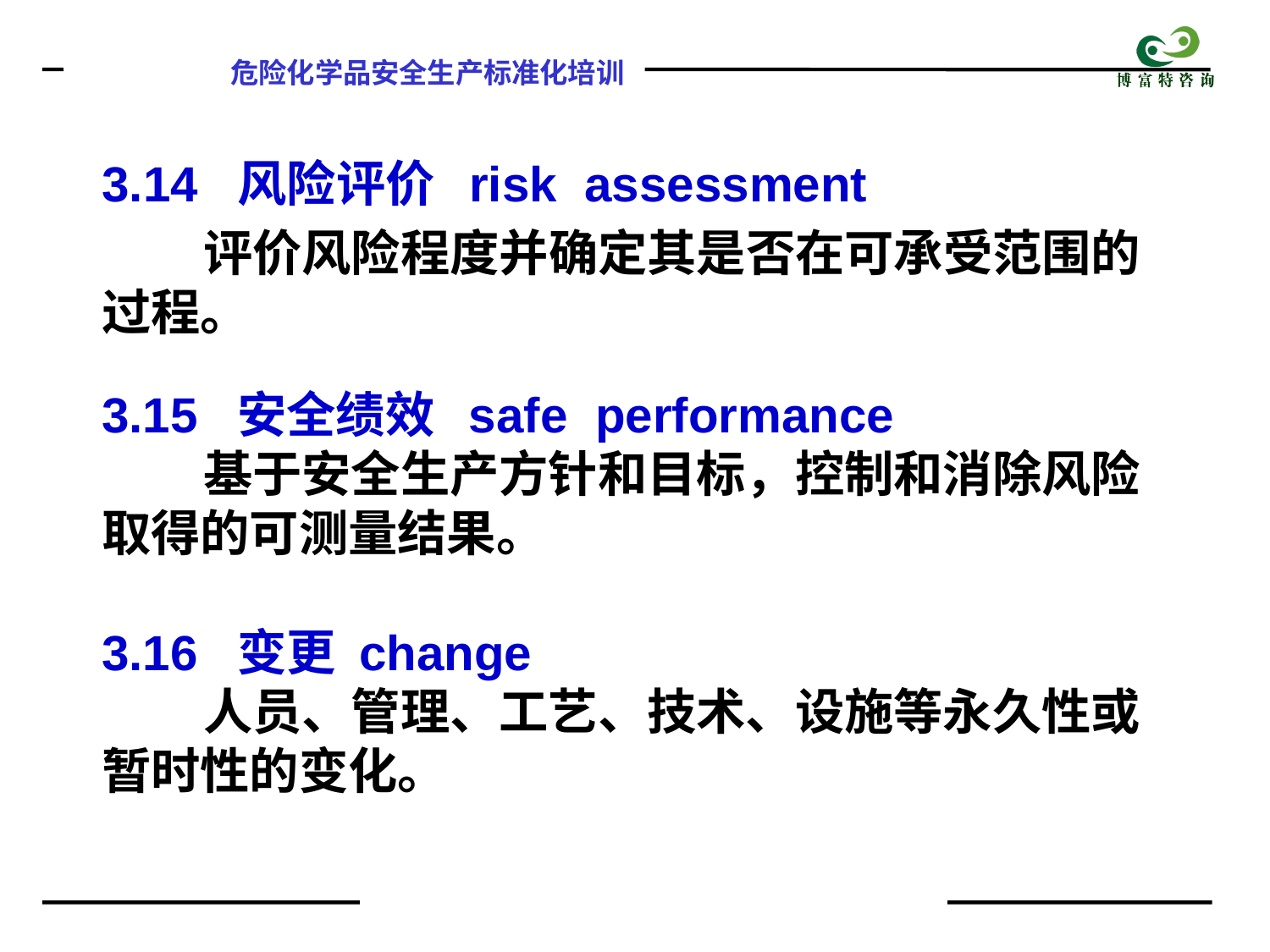

3.14  风险评价  risk  assessment
        评价风险程度并确定其是否在可承受范围的过程。
3.15  安全绩效  safe  performance
        基于安全生产方针和目标，控制和消除风险取得的可测量结果。
3.16  变更 change
        人员、管理、工艺、技术、设施等永久性或暂时性的变化。